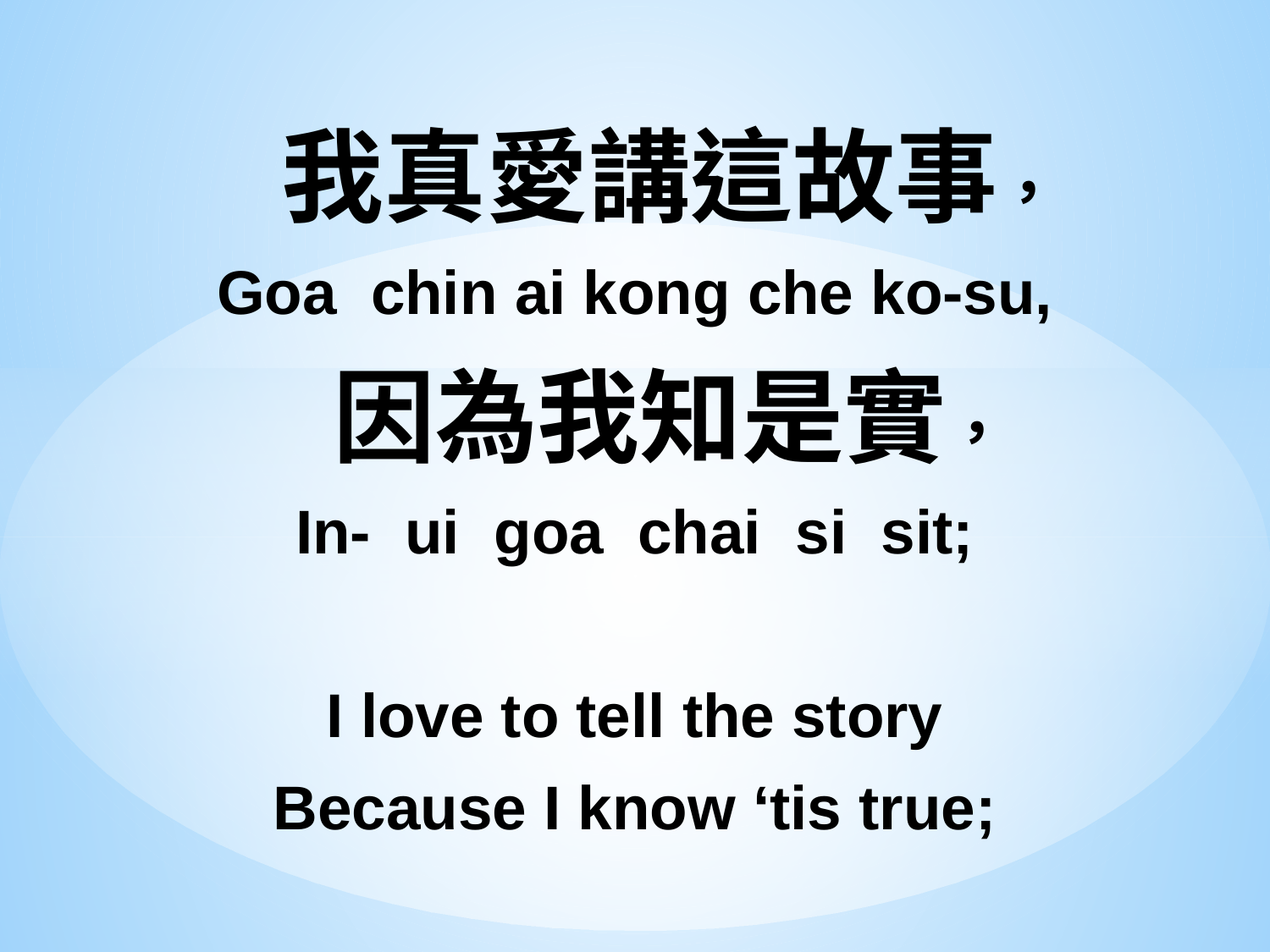

我真愛講這故事，
Goa  chin ai kong che ko-su,
  因為我知是實，
In-  ui  goa  chai  si  sit;

I love to tell the story
Because I know ‘tis true;